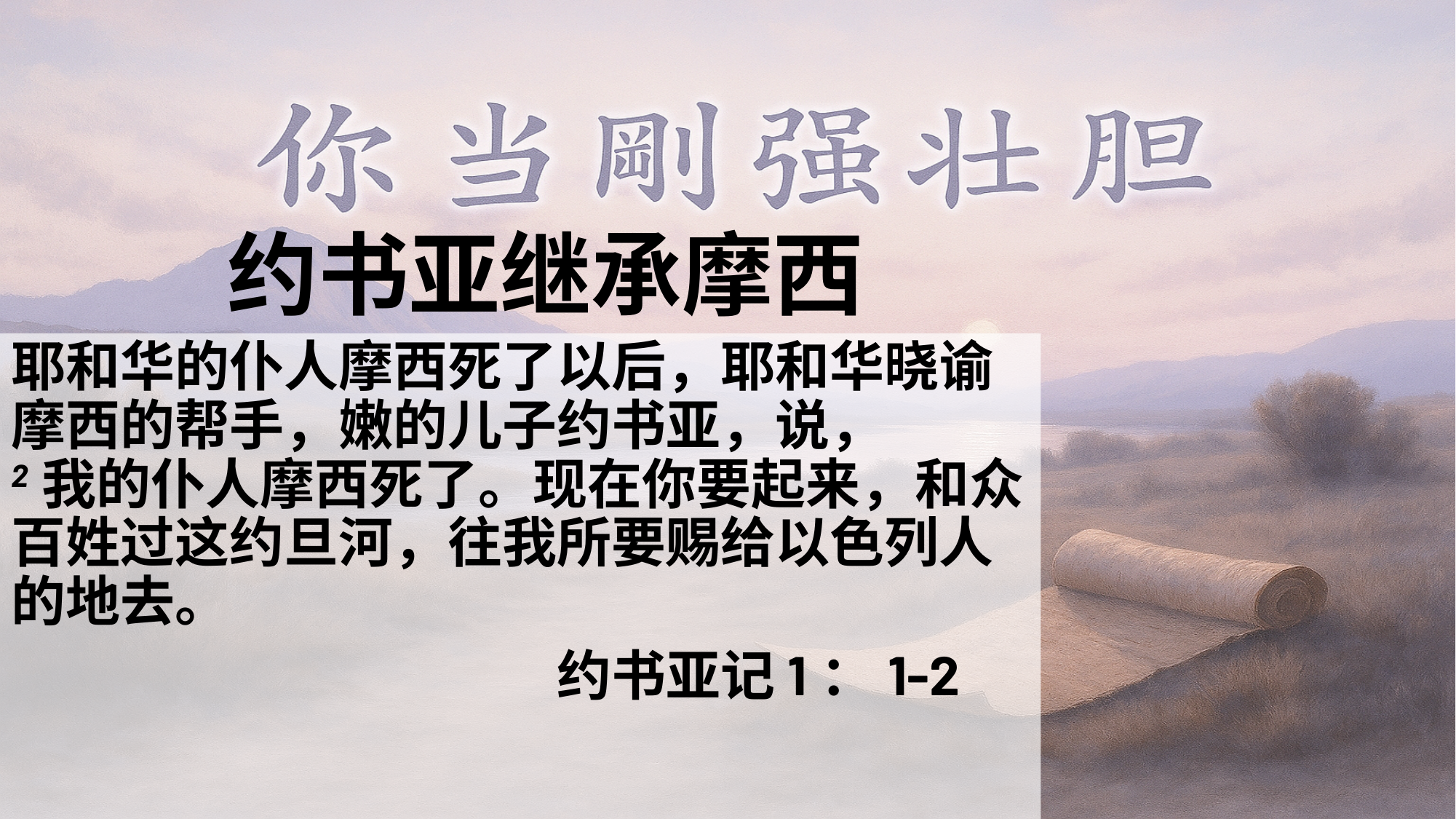

# 约书亚继承摩西
耶和华的仆人摩西死了以后，耶和华晓谕摩西的帮手，嫩的儿子约书亚，说，
2 我的仆人摩西死了。现在你要起来，和众百姓过这约旦河，往我所要赐给以色列人的地去。
					约书亚记1：1-2